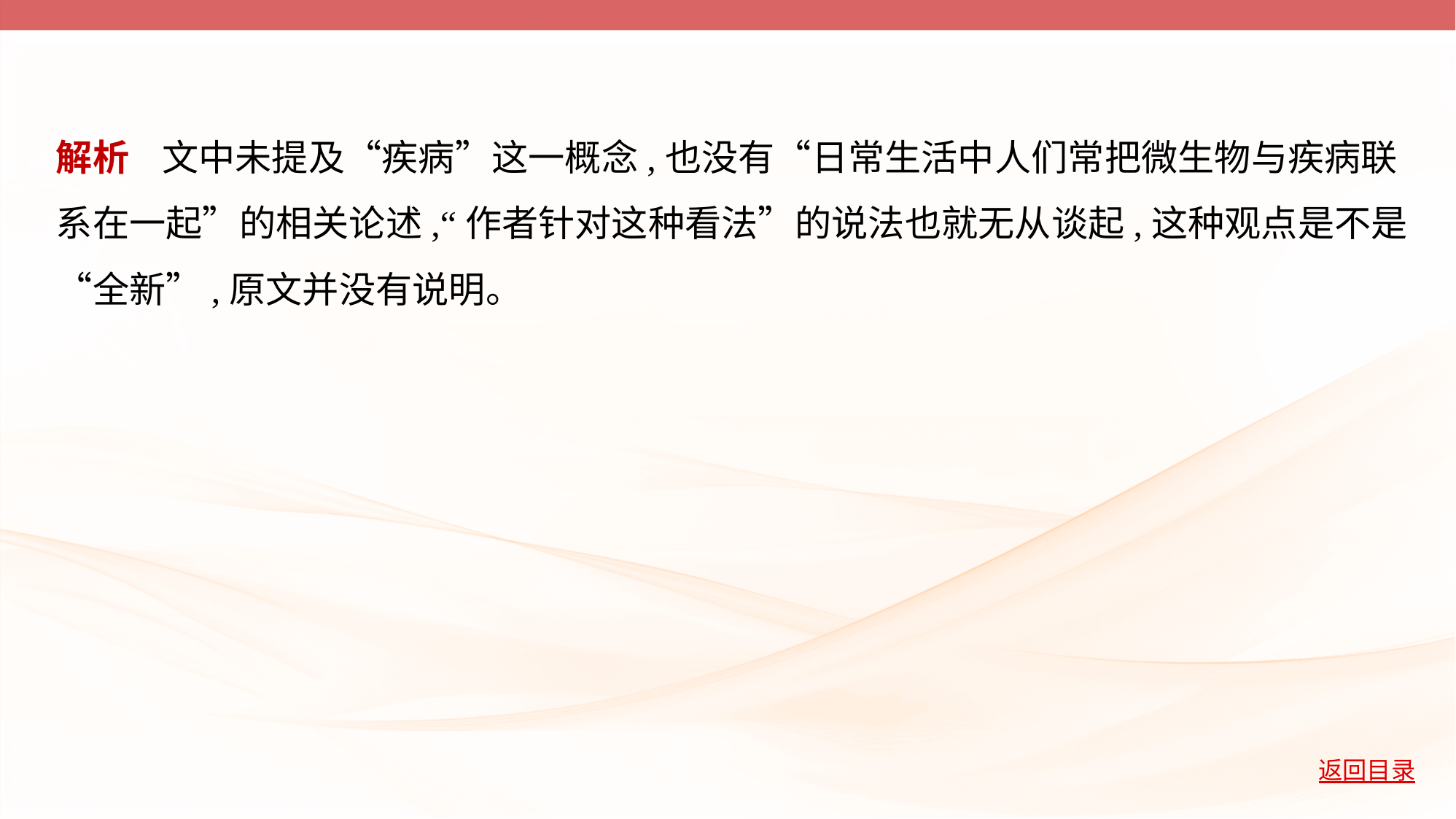

解析    文中未提及“疾病”这一概念,也没有“日常生活中人们常把微生物与疾病联
系在一起”的相关论述,“作者针对这种看法”的说法也就无从谈起,这种观点是不是
“全新”,原文并没有说明。